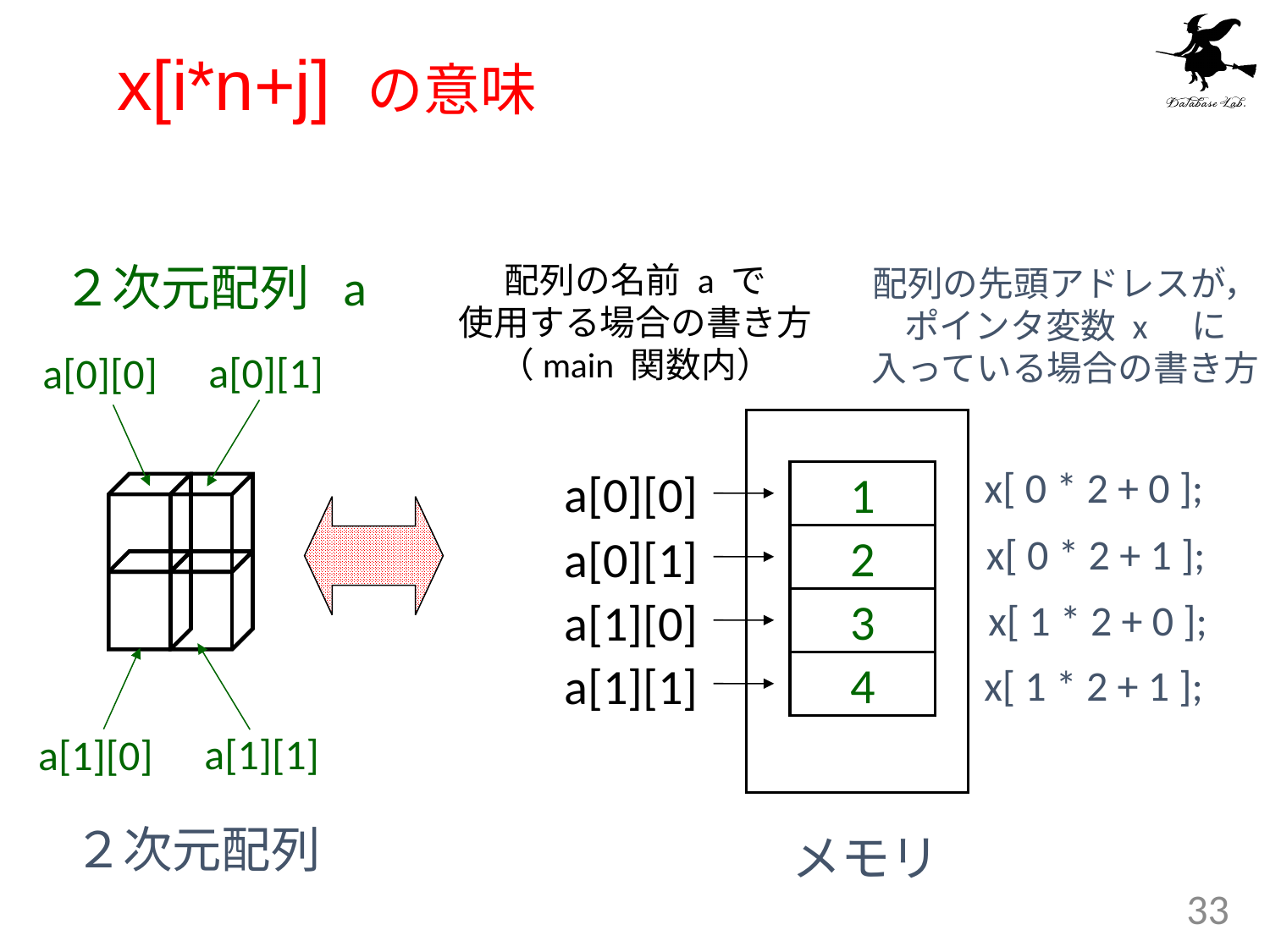

# x[i*n+j] の意味
２次元配列  a

配列の名前 a で
使用する場合の書き方
（main 関数内）
配列の先頭アドレスが，
ポインタ変数 x　に
入っている場合の書き方
a[0][1]
a[0][0]

x[ 0 * 2 + 0 ];
a[0][0]
1

a[0][1]
x[ 0 * 2 + 1 ];
2

a[1][0]
x[ 1 * 2 + 0 ];
3

a[1][1]
4
x[ 1 * 2 + 1 ];

a[1][1]
a[1][0]
２次元配列
メモリ
33